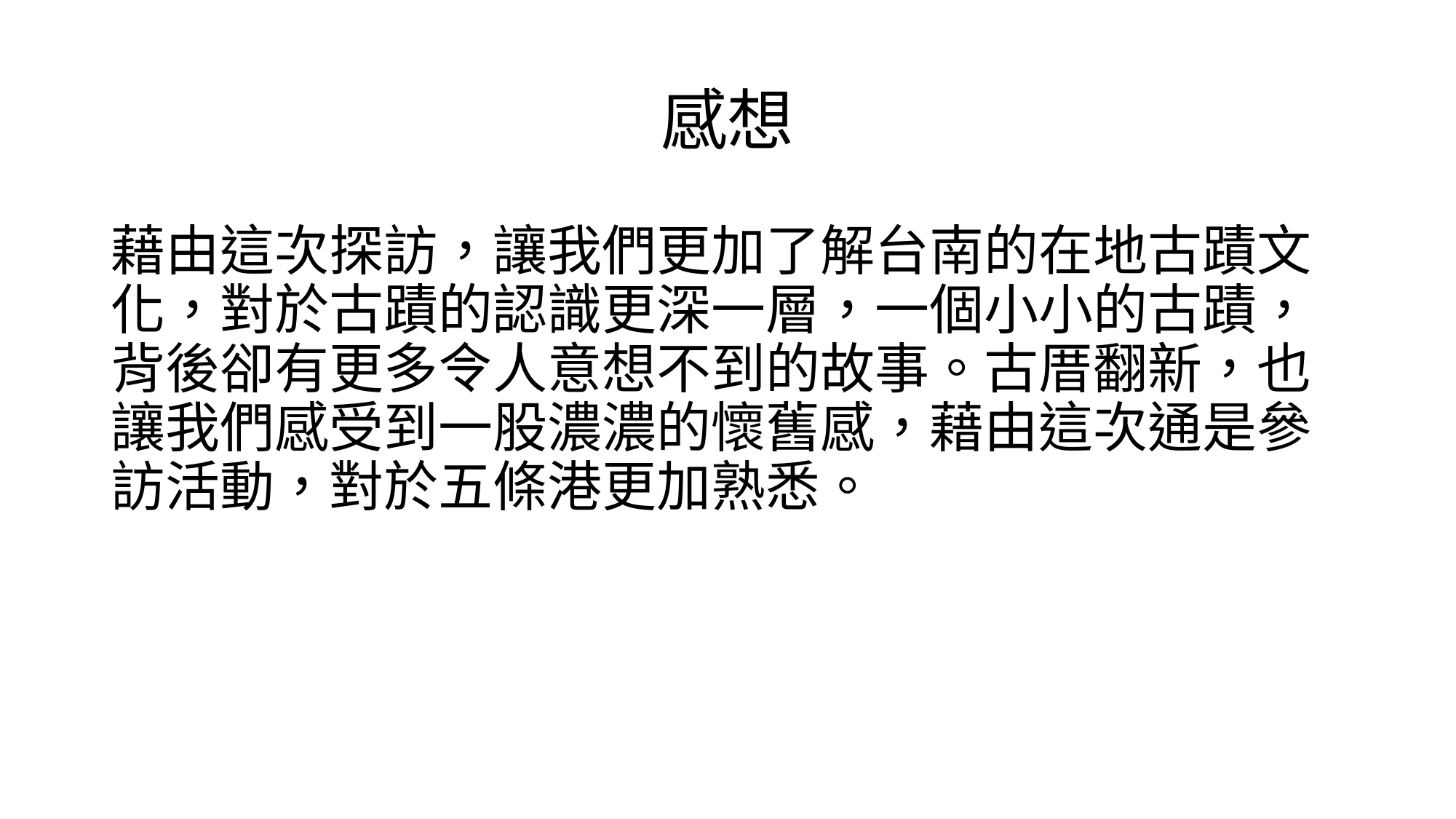

# 感想
藉由這次探訪，讓我們更加了解台南的在地古蹟文化，對於古蹟的認識更深一層，一個小小的古蹟，背後卻有更多令人意想不到的故事。古厝翻新，也讓我們感受到一股濃濃的懷舊感，藉由這次通是參訪活動，對於五條港更加熟悉。